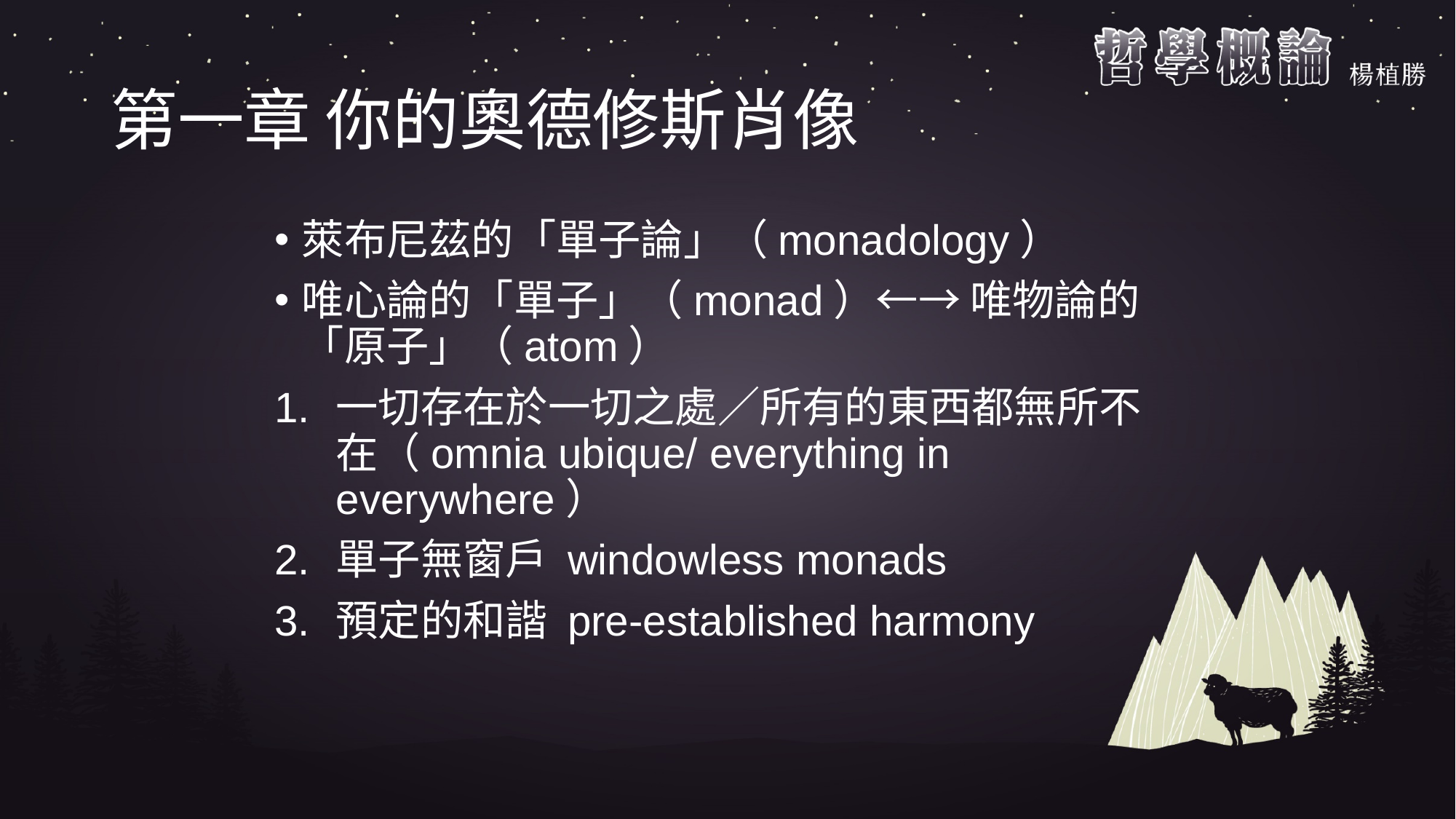

# 第一章 你的奧德修斯肖像
萊布尼茲的「單子論」（monadology）
唯心論的「單子」（monad）←→ 唯物論的「原子」（atom）
一切存在於一切之處／所有的東西都無所不在（omnia ubique/ everything in everywhere）
單子無窗戶 windowless monads
預定的和諧 pre-established harmony